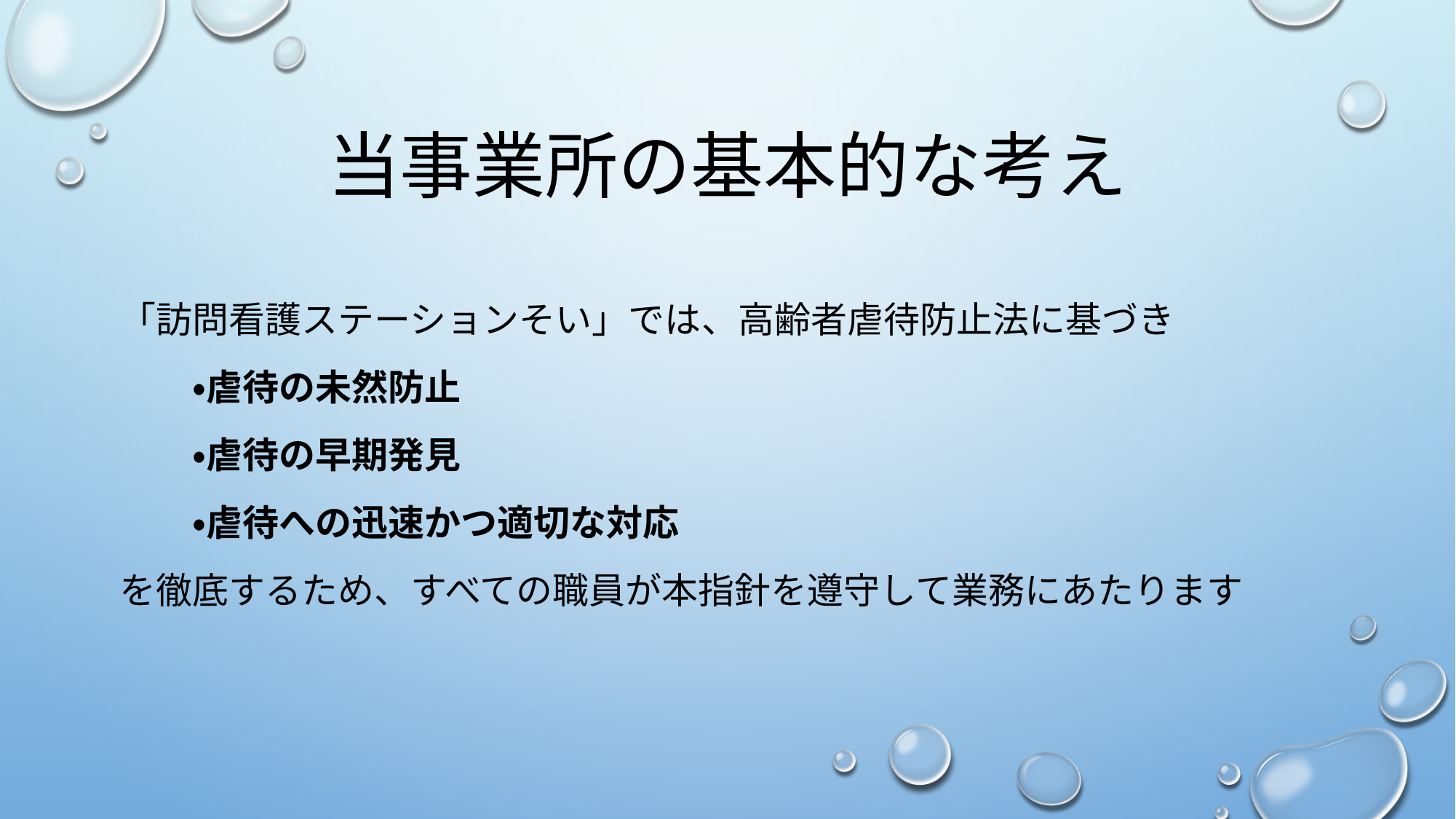

# 当事業所の基本的な考え
「訪問看護ステーションそい」では、高齢者虐待防止法に基づき
　　・虐待の未然防止
　　・虐待の早期発見
　　・虐待への迅速かつ適切な対応
を徹底するため、すべての職員が本指針を遵守して業務にあたります